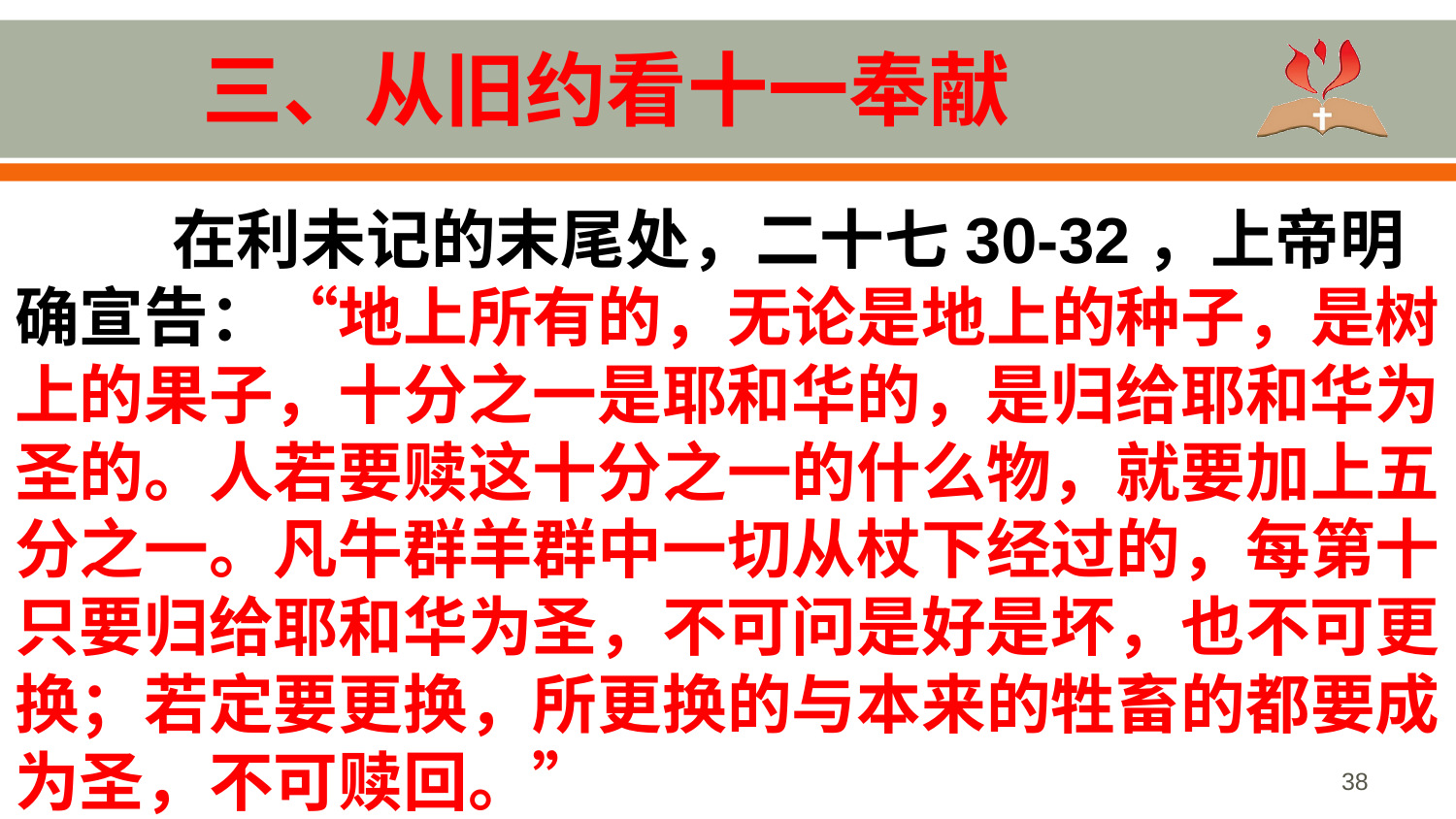

# 三、从旧约看十一奉献
 在利未记的末尾处，二十七30-32，上帝明确宣告：“地上所有的，无论是地上的种子，是树上的果子，十分之一是耶和华的，是归给耶和华为圣的。人若要赎这十分之一的什么物，就要加上五分之一。凡牛群羊群中一切从杖下经过的，每第十只要归给耶和华为圣，不可问是好是坏，也不可更换；若定要更换，所更换的与本来的牲畜的都要成为圣，不可赎回。”

38